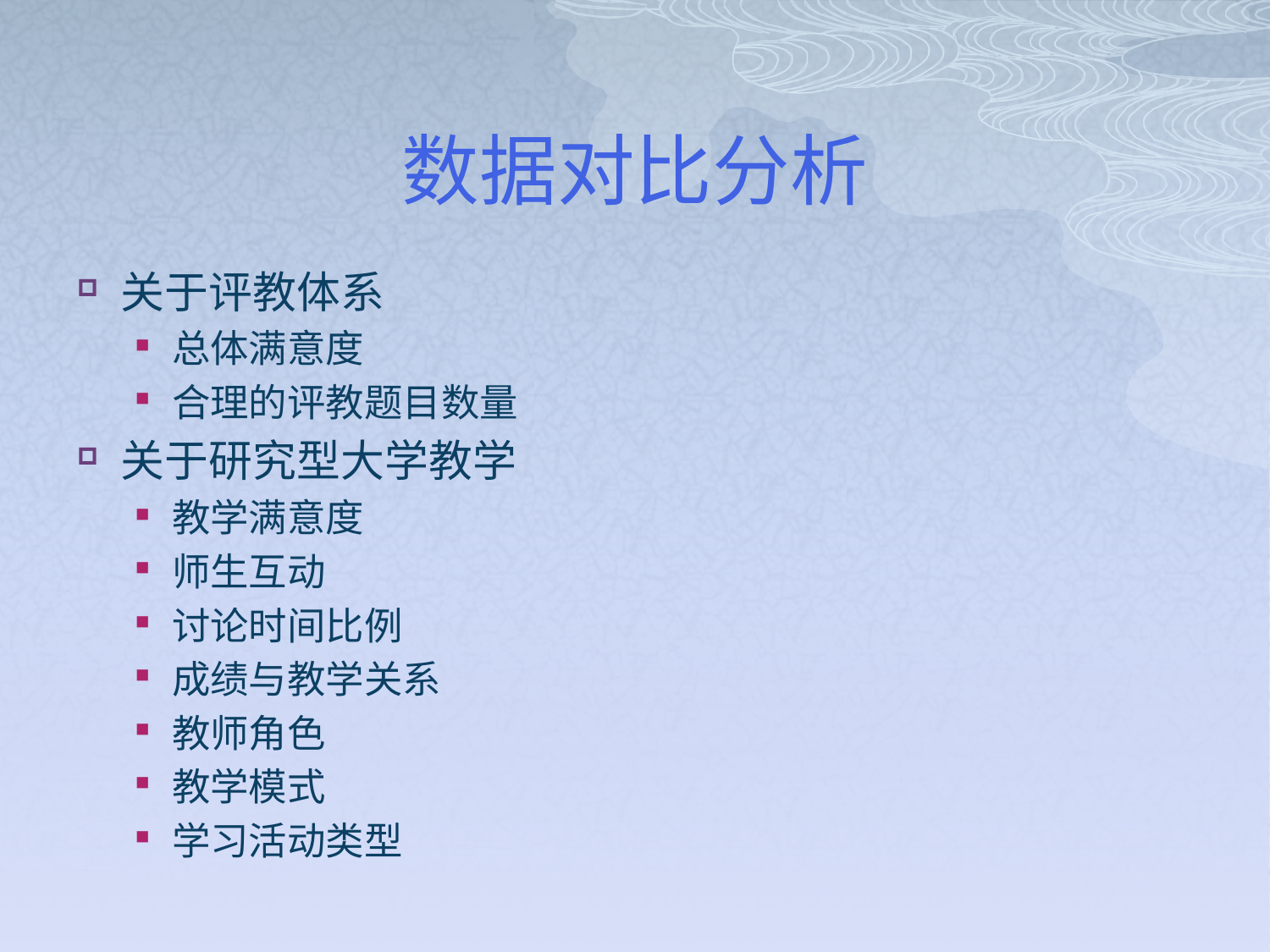

# 数据对比分析
关于评教体系
总体满意度
合理的评教题目数量
关于研究型大学教学
教学满意度
师生互动
讨论时间比例
成绩与教学关系
教师角色
教学模式
学习活动类型